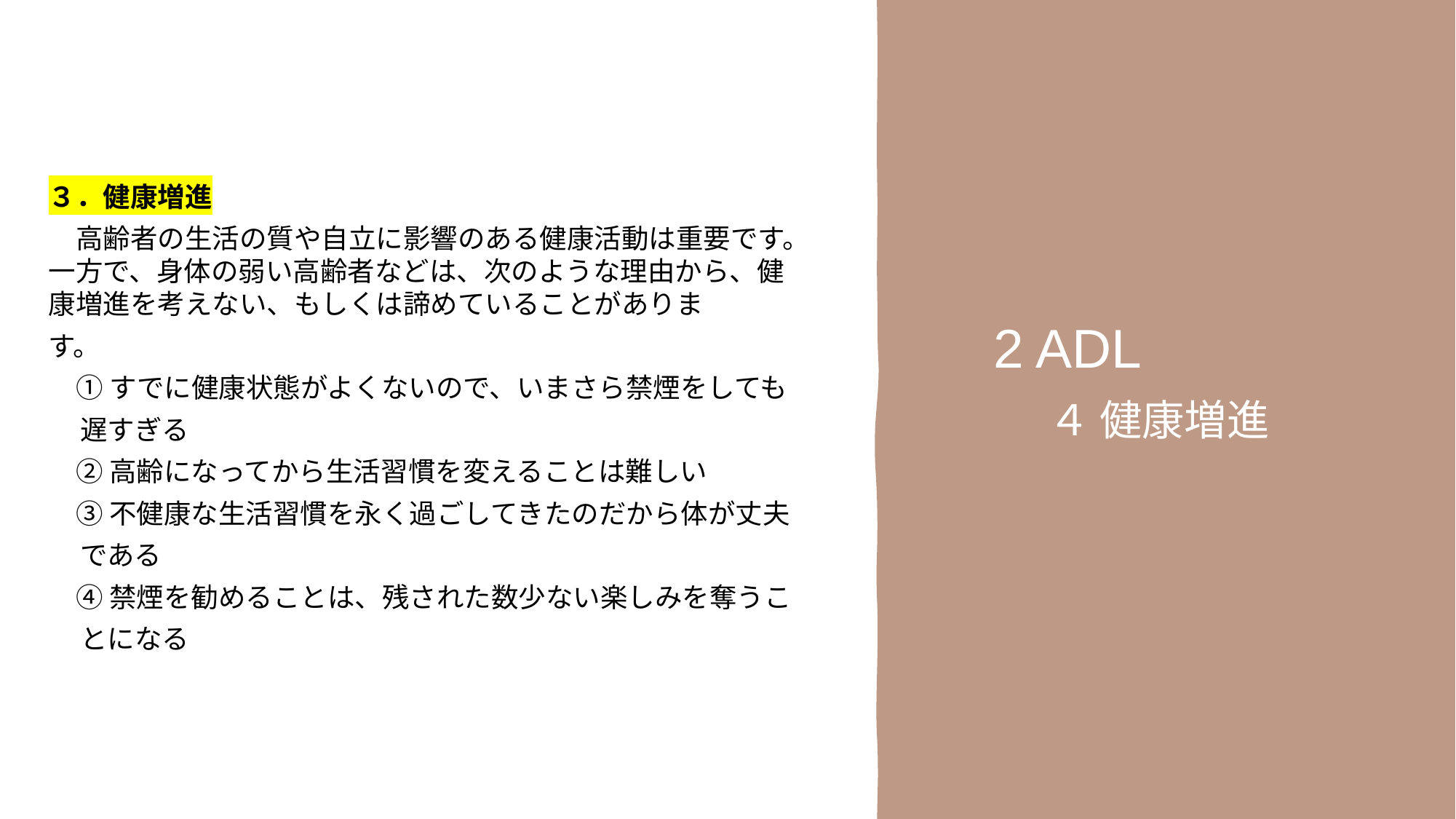

３．健康増進
　高齢者の生活の質や自立に影響のある健康活動は重要です。一方で、身体の弱い高齢者などは、次のような理由から、健康増進を考えない、もしくは諦めていることがありま
す。
　① すでに健康状態がよくないので、いまさら禁煙をしても
    遅すぎる
　② 高齢になってから生活習慣を変えることは難しい
　③ 不健康な生活習慣を永く過ごしてきたのだから体が丈夫
    である
　④ 禁煙を勧めることは、残された数少ない楽しみを奪うこ
    とになる

2 ADL
　４ 健康増進